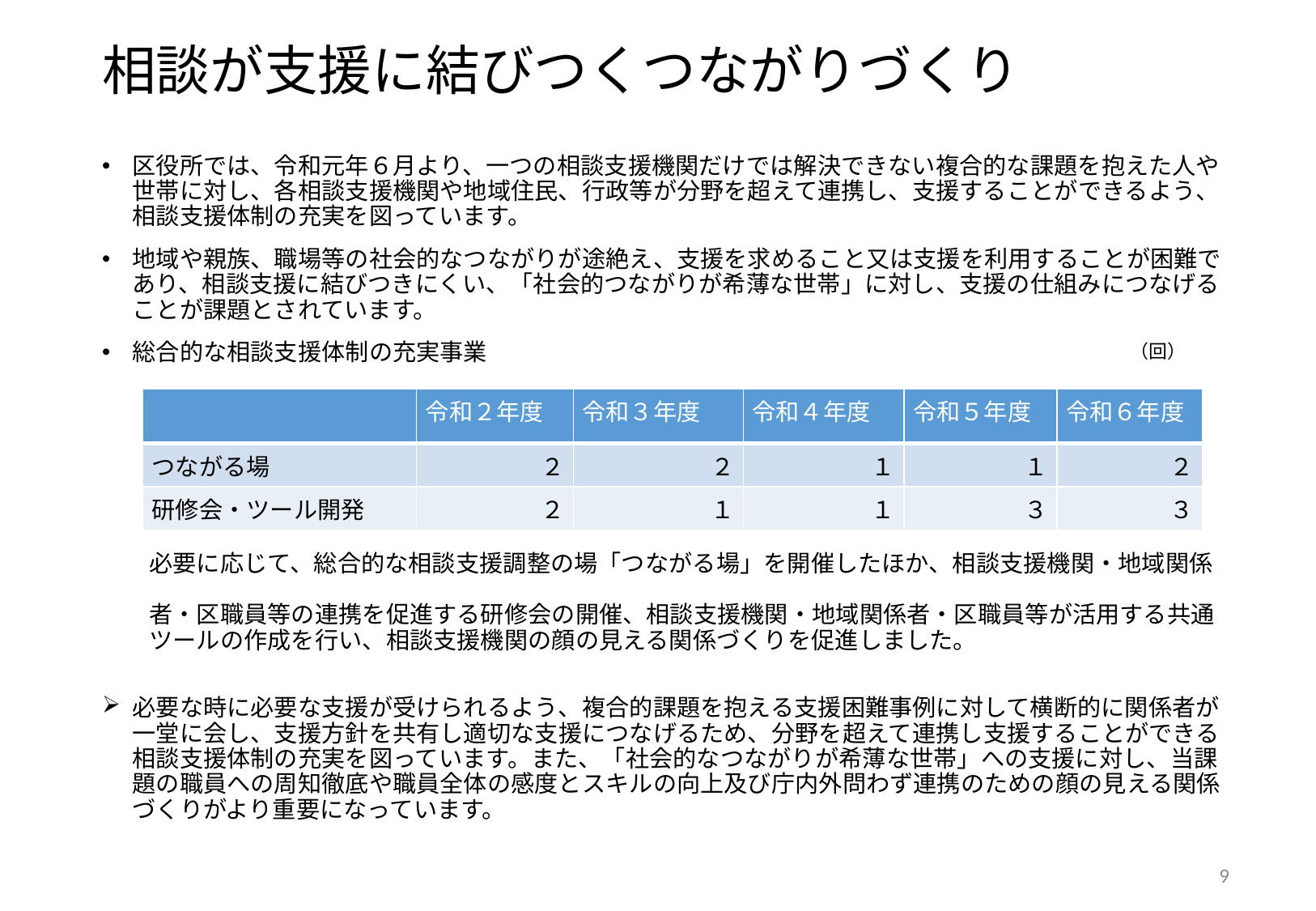

# 相談が支援に結びつくつながりづくり
区役所では、令和元年６月より、一つの相談支援機関だけでは解決できない複合的な課題を抱えた人や世帯に対し、各相談支援機関や地域住民、行政等が分野を超えて連携し、支援することができるよう、相談支援体制の充実を図っています。
地域や親族、職場等の社会的なつながりが途絶え、支援を求めること又は支援を利用することが困難であり、相談支援に結びつきにくい、「社会的つながりが希薄な世帯」に対し、支援の仕組みにつなげることが課題とされています。
総合的な相談支援体制の充実事業

　　必要に応じて、総合的な相談支援調整の場「つながる場」を開催したほか、相談支援機関・地域関係　　　　　　　　
　　者・区職員等の連携を促進する研修会の開催、相談支援機関・地域関係者・区職員等が活用する共通
　　ツールの作成を行い、相談支援機関の顔の見える関係づくりを促進しました。
必要な時に必要な支援が受けられるよう、複合的課題を抱える支援困難事例に対して横断的に関係者が一堂に会し、支援方針を共有し適切な支援につなげるため、分野を超えて連携し支援することができる相談支援体制の充実を図っています。また、「社会的なつながりが希薄な世帯」への支援に対し、当課題の職員への周知徹底や職員全体の感度とスキルの向上及び庁内外問わず連携のための顔の見える関係づくりがより重要になっています。
　　（回）
|  | 令和２年度 | 令和３年度 | 令和４年度 | 令和５年度 | 令和６年度 |
| --- | --- | --- | --- | --- | --- |
| つながる場 | ２ | ２ | １ | １ | ２ |
| 研修会・ツール開発 | ２ | １ | １ | ３ | ３ |
9